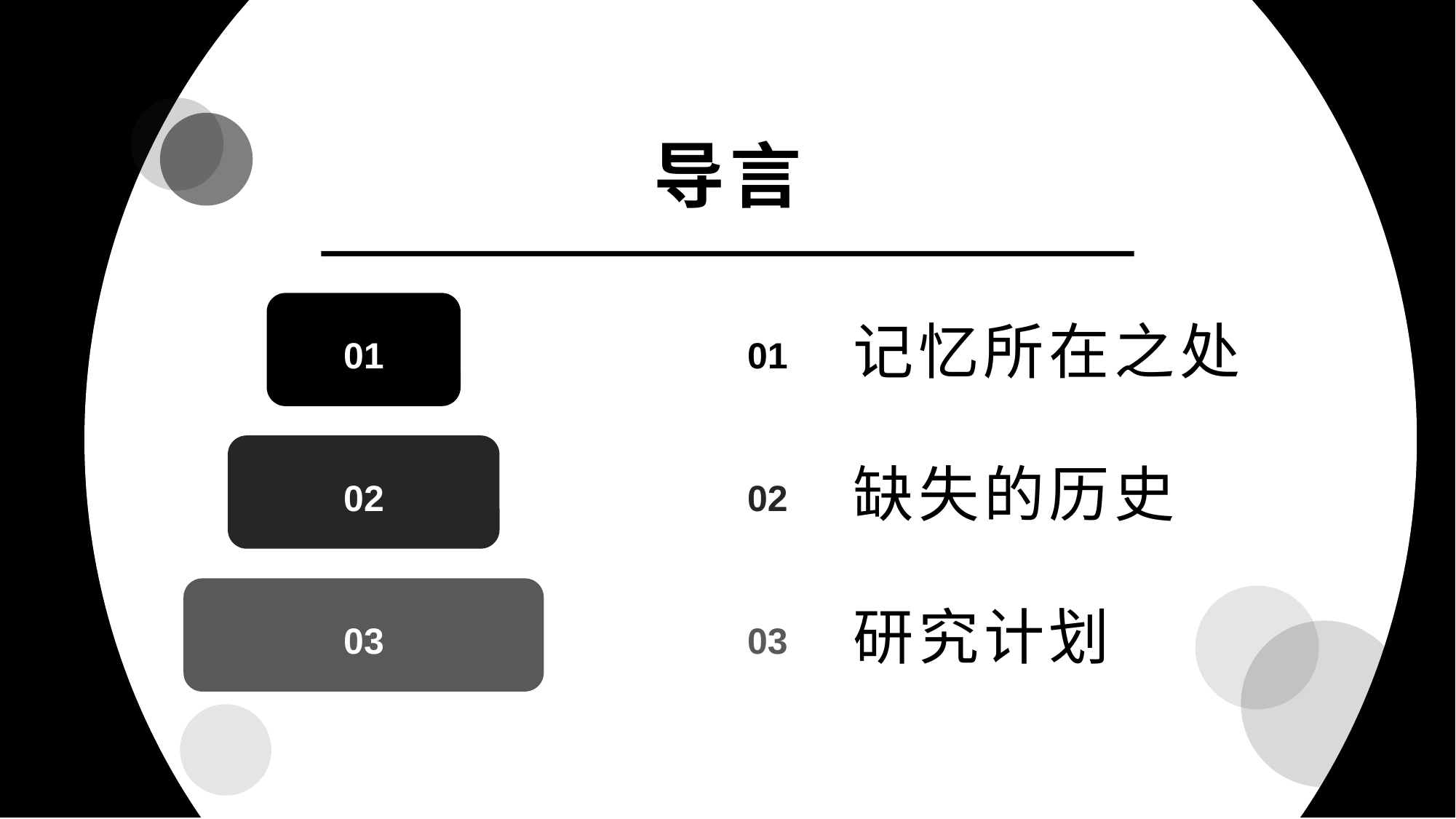

导言

记忆所在之处
01
01

缺失的历史
02
02

研究计划

03
03